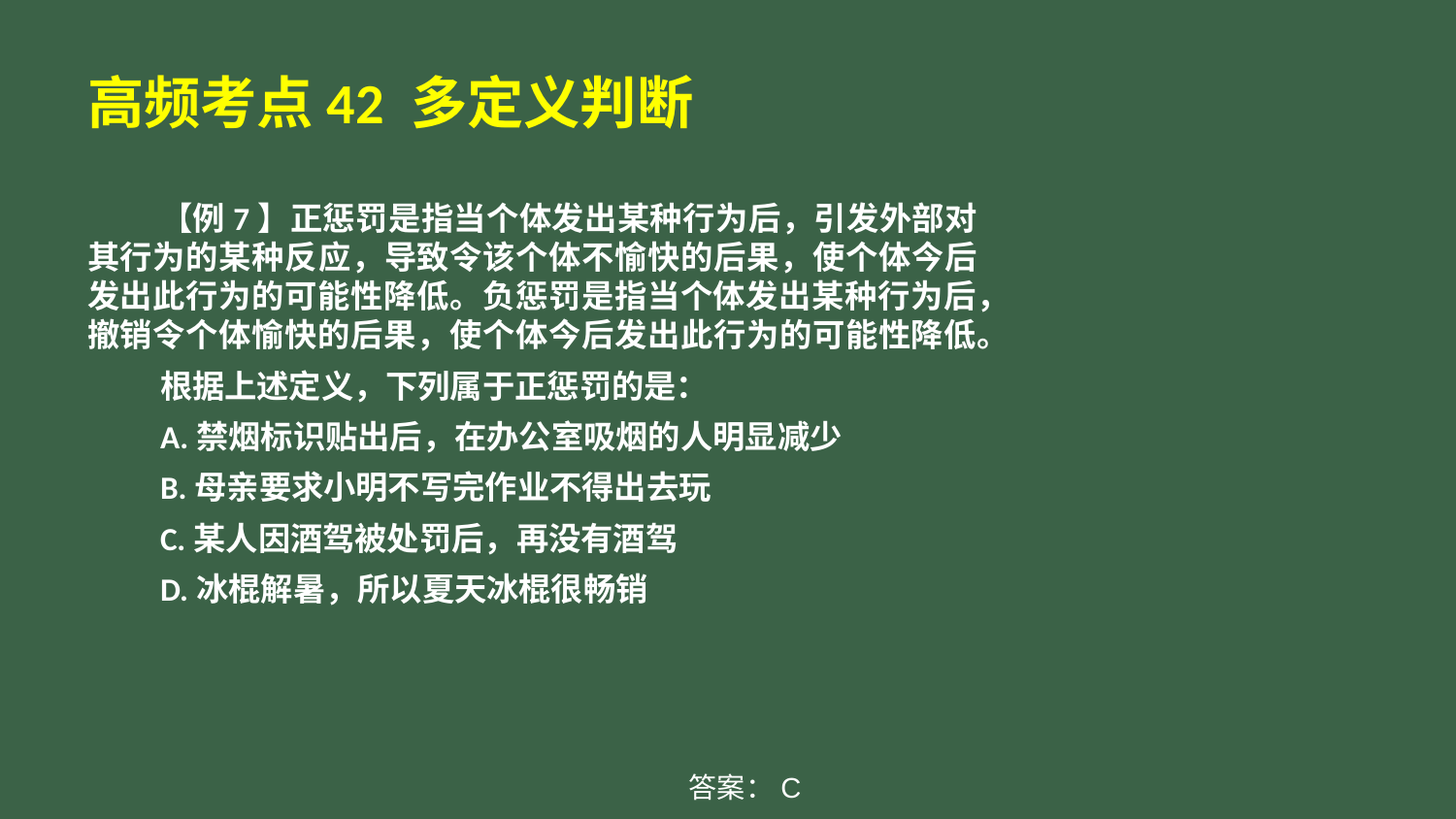

# 高频考点42 多定义判断
【例7】正惩罚是指当个体发出某种行为后，引发外部对其行为的某种反应，导致令该个体不愉快的后果，使个体今后发出此行为的可能性降低。负惩罚是指当个体发出某种行为后，撤销令个体愉快的后果，使个体今后发出此行为的可能性降低。
根据上述定义，下列属于正惩罚的是：
A.禁烟标识贴出后，在办公室吸烟的人明显减少
B.母亲要求小明不写完作业不得出去玩
C.某人因酒驾被处罚后，再没有酒驾
D.冰棍解暑，所以夏天冰棍很畅销

答案：C